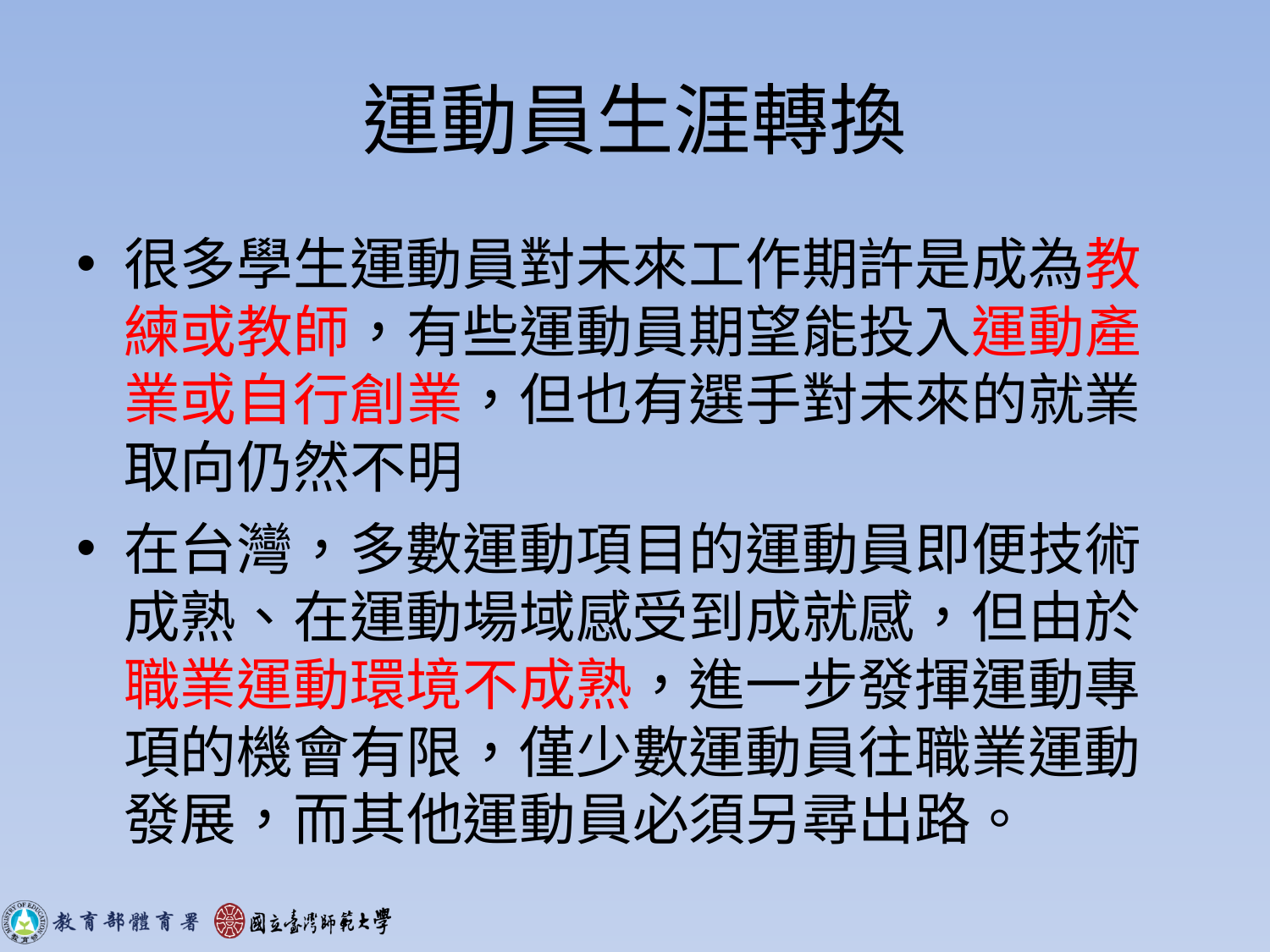

# 運動員生涯轉換
很多學生運動員對未來工作期許是成為教練或教師，有些運動員期望能投入運動產業或自行創業，但也有選手對未來的就業取向仍然不明
在台灣，多數運動項目的運動員即便技術成熟、在運動場域感受到成就感，但由於職業運動環境不成熟，進一步發揮運動專項的機會有限，僅少數運動員往職業運動發展，而其他運動員必須另尋出路。